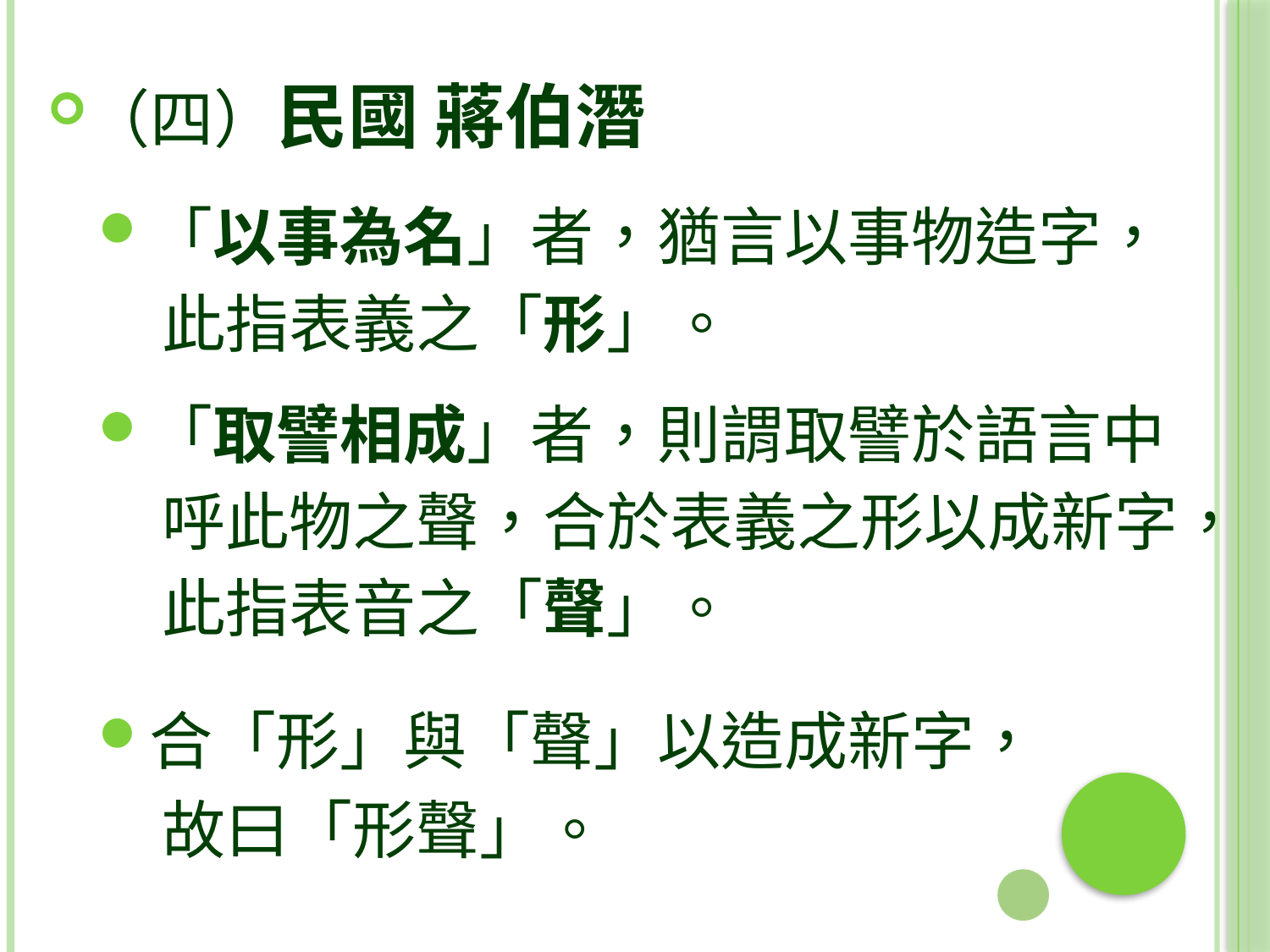

（四）民國 蔣伯潛

「以事為名」者，猶言以事物造字，
　此指表義之「形」。

「取譬相成」者，則謂取譬於語言中
　呼此物之聲，合於表義之形以成新字，
　此指表音之「聲」。

合「形」與「聲」以造成新字，
　故曰「形聲」。